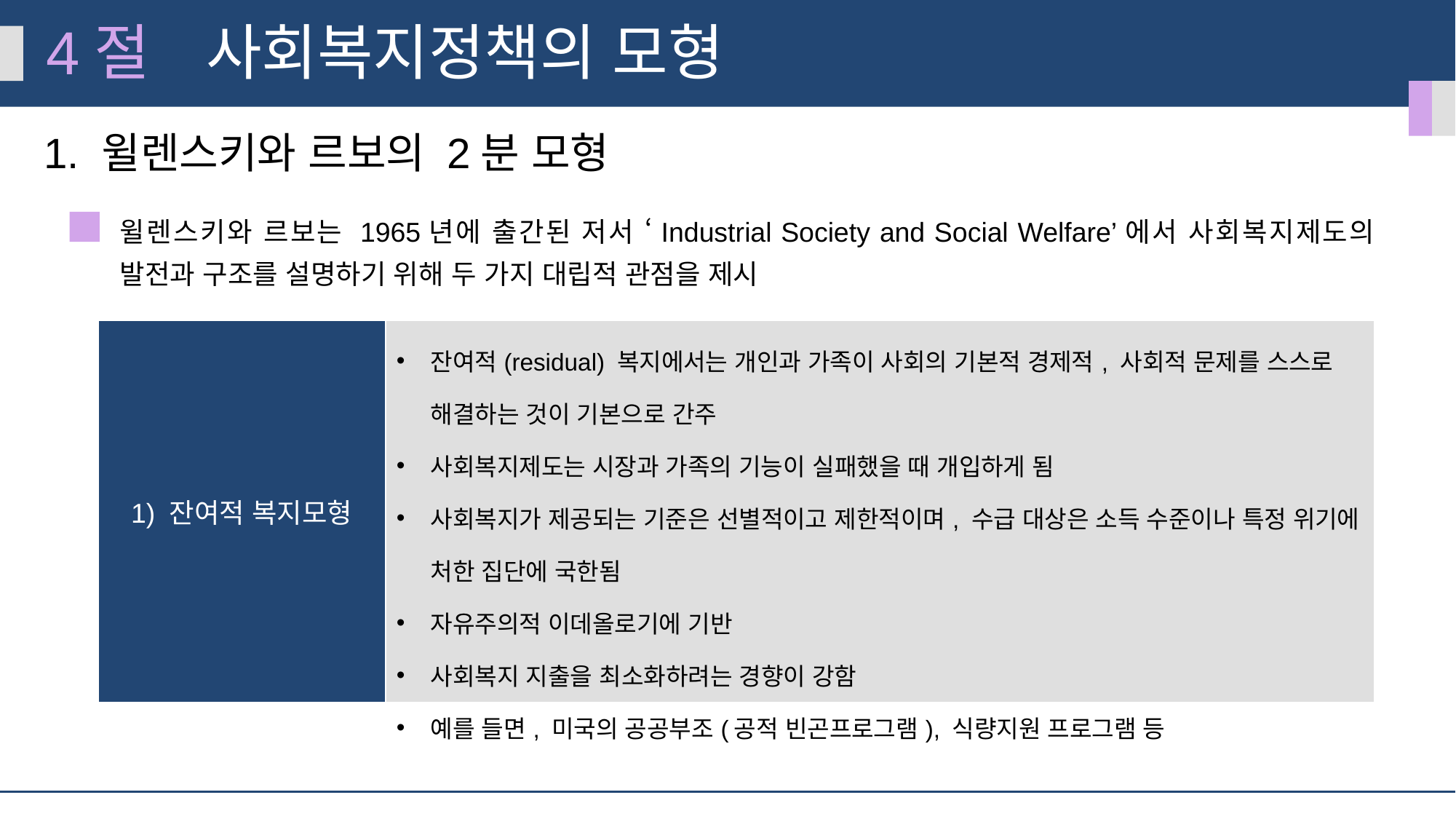

4절
사회복지정책의 모형
1. 윌렌스키와 르보의 2분 모형
윌렌스키와 르보는 1965년에 출간된 저서 ‘Industrial Society and Social Welfare’에서 사회복지제도의 발전과 구조를 설명하기 위해 두 가지 대립적 관점을 제시

| 1) 잔여적 복지모형 | 잔여적(residual) 복지에서는 개인과 가족이 사회의 기본적 경제적, 사회적 문제를 스스로 해결하는 것이 기본으로 간주 사회복지제도는 시장과 가족의 기능이 실패했을 때 개입하게 됨 사회복지가 제공되는 기준은 선별적이고 제한적이며, 수급 대상은 소득 수준이나 특정 위기에 처한 집단에 국한됨 자유주의적 이데올로기에 기반 사회복지 지출을 최소화하려는 경향이 강함 예를 들면, 미국의 공공부조(공적 빈곤프로그램), 식량지원 프로그램 등 |
| --- | --- |